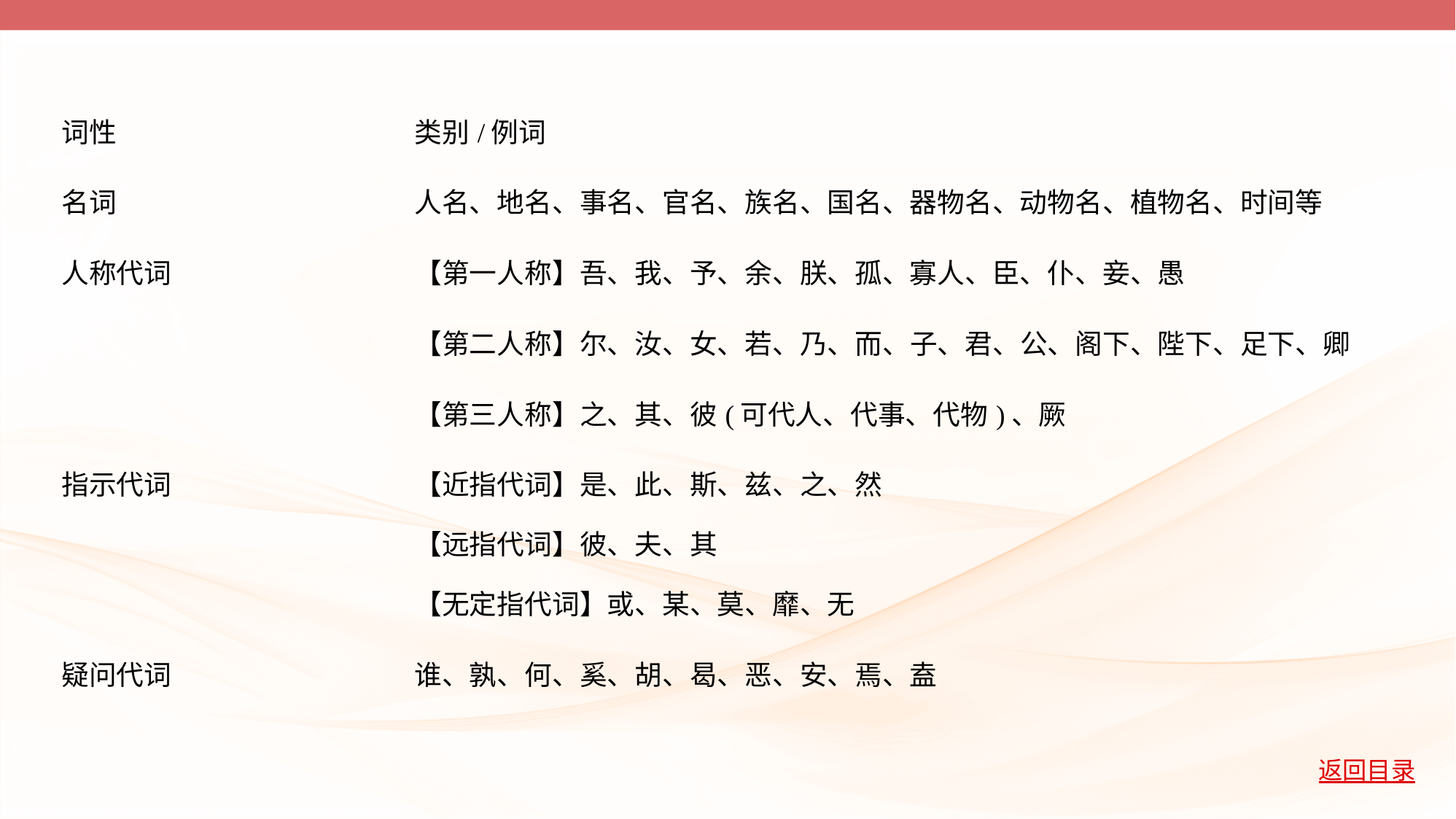

| 词性 | 类别/例词 |
| --- | --- |
| 名词 | 人名、地名、事名、官名、族名、国名、器物名、动物名、植物名、时间等 |
| 人称代词 | 【第一人称】吾、我、予、余、朕、孤、寡人、臣、仆、妾、愚 |
|  | 【第二人称】尔、汝、女、若、乃、而、子、君、公、阁下、陛下、足下、卿 |
|  | 【第三人称】之、其、彼(可代人、代事、代物)、厥 |
| 指示代词 | 【近指代词】是、此、斯、兹、之、然 【远指代词】彼、夫、其 【无定指代词】或、某、莫、靡、无 |
| 疑问代词 | 谁、孰、何、奚、胡、曷、恶、安、焉、盍 |